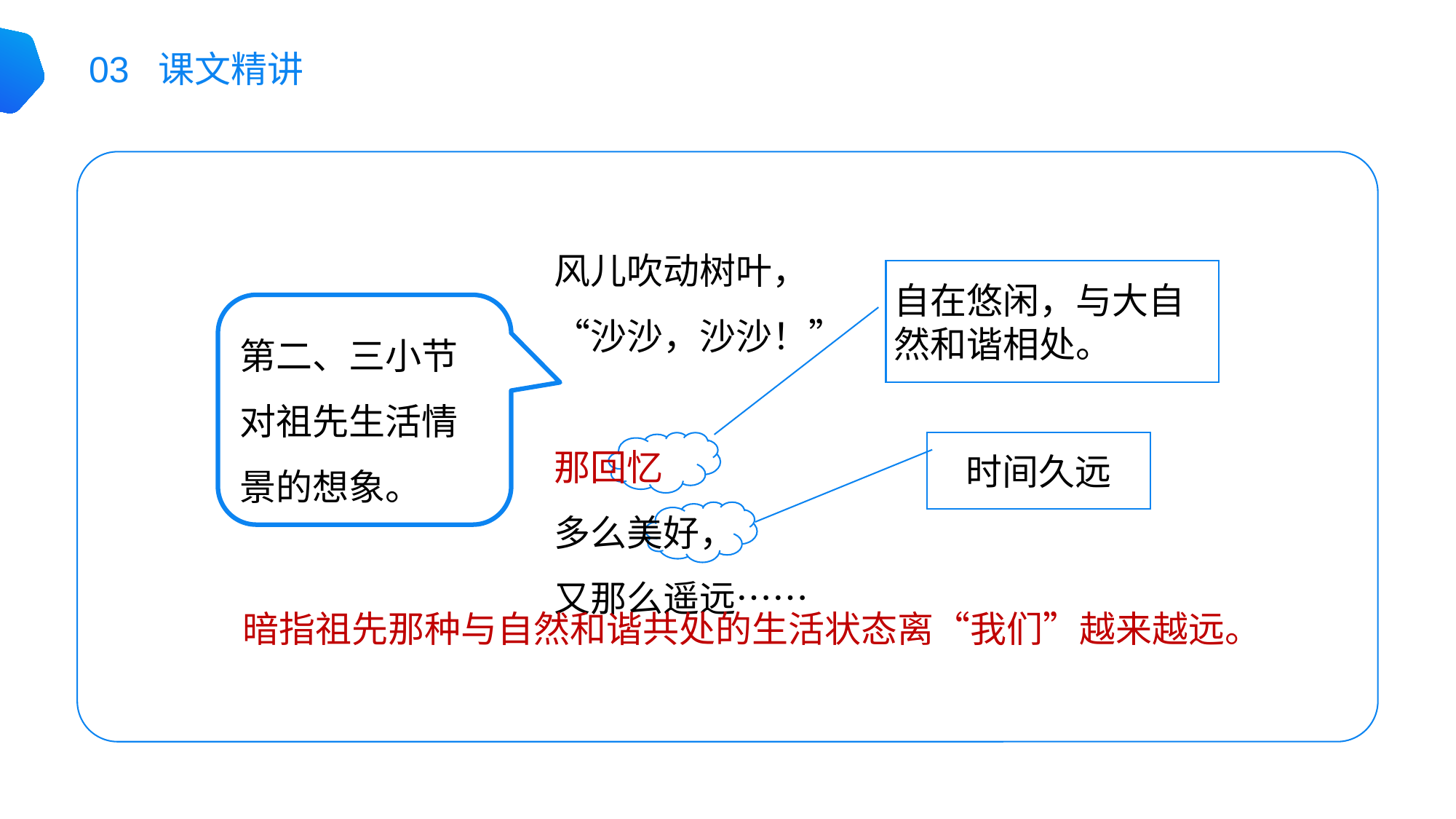

03  课文精讲
风儿吹动树叶，
“沙沙，沙沙！”
那回忆
多么美好，
又那么遥远……
自在悠闲，与大自然和谐相处。
第二、三小节对祖先生活情景的想象。

时间久远

暗指祖先那种与自然和谐共处的生活状态离“我们”越来越远。